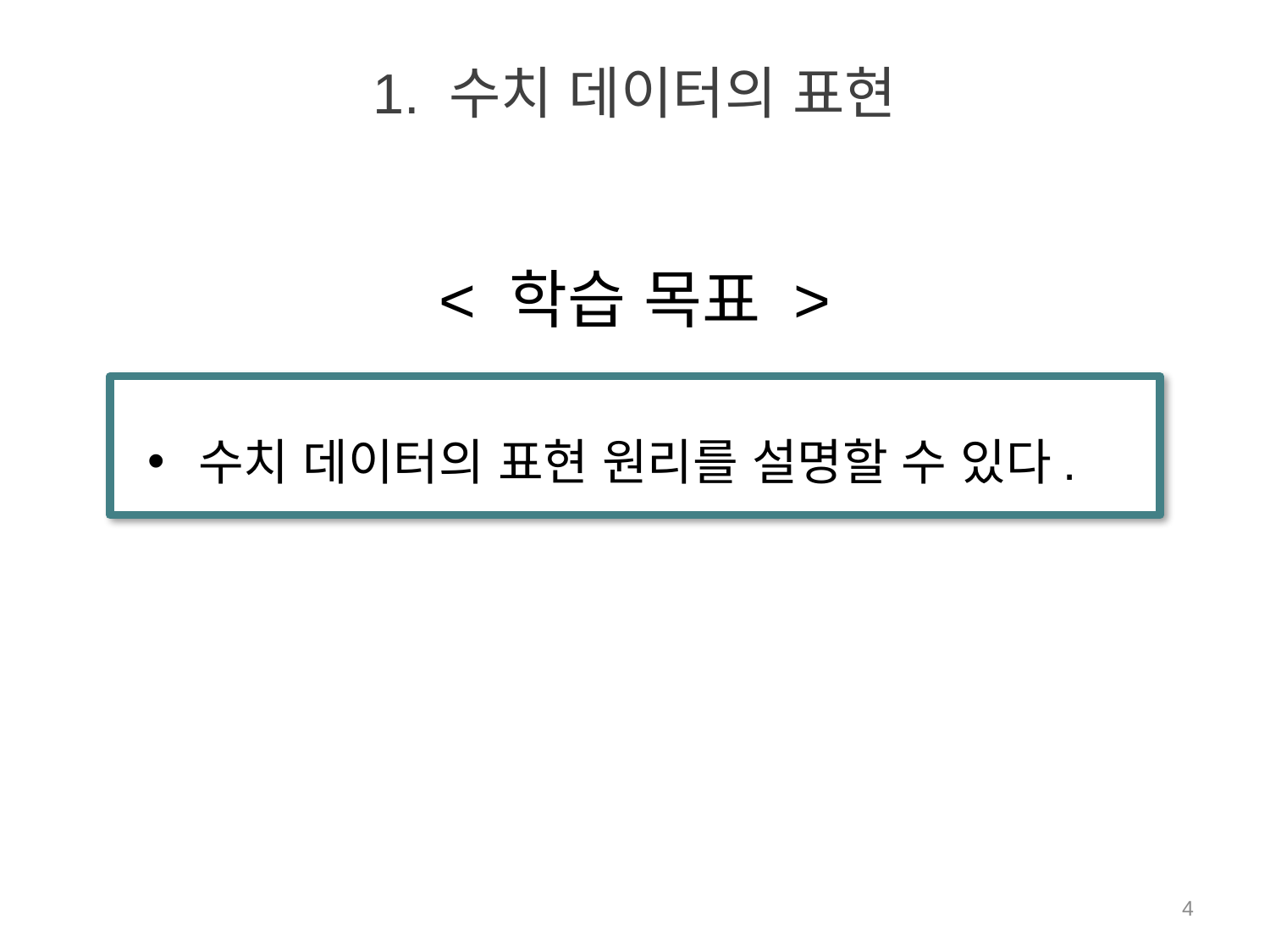

# 1. 수치 데이터의 표현
< 학습 목표 >
수치 데이터의 표현 원리를 설명할 수 있다.
4